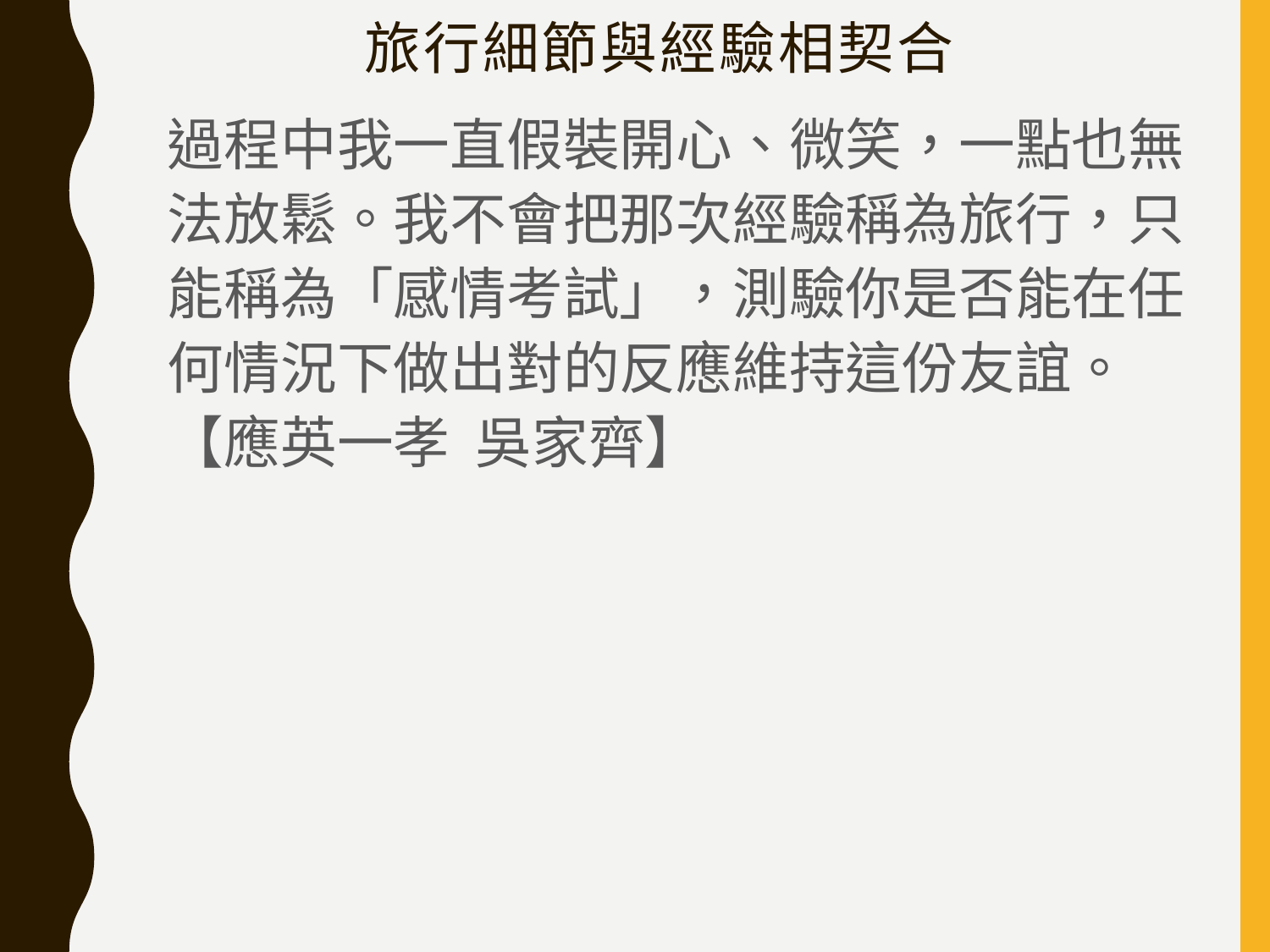

# 旅行細節與經驗相契合
過程中我一直假裝開心、微笑，一點也無法放鬆。我不會把那次經驗稱為旅行，只能稱為「感情考試」，測驗你是否能在任何情況下做出對的反應維持這份友誼。【應英一孝  吳家齊】